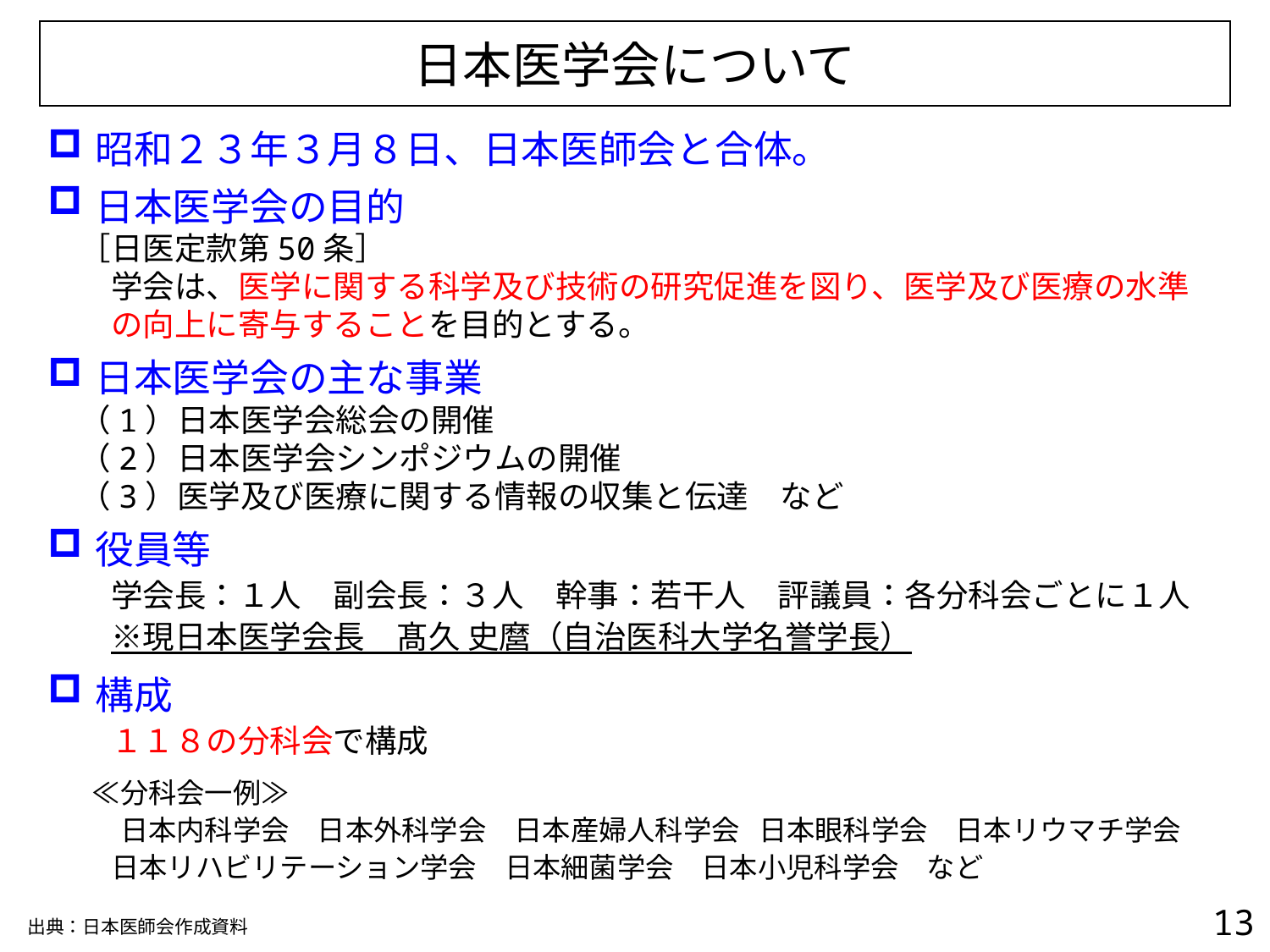

日本医学会について
昭和２３年３月８日、日本医師会と合体。
日本医学会の目的
　［日医定款第50条］
　　学会は、医学に関する科学及び技術の研究促進を図り、医学及び医療の水準
　　の向上に寄与することを目的とする。
日本医学会の主な事業
　（1）日本医学会総会の開催
　（2）日本医学会シンポジウムの開催
　（3）医学及び医療に関する情報の収集と伝達　など
役員等
　　学会長：１人　副会長：３人　幹事：若干人　評議員：各分科会ごとに１人
　　※現日本医学会長　髙久 史麿（自治医科大学名誉学長）
構成
　　１１８の分科会で構成
　　≪分科会一例≫
　　　日本内科学会　日本外科学会　日本産婦人科学会   日本眼科学会　日本リウマチ学会
　 　  日本リハビリテーション学会　日本細菌学会　日本小児科学会　など
13
出典：日本医師会作成資料